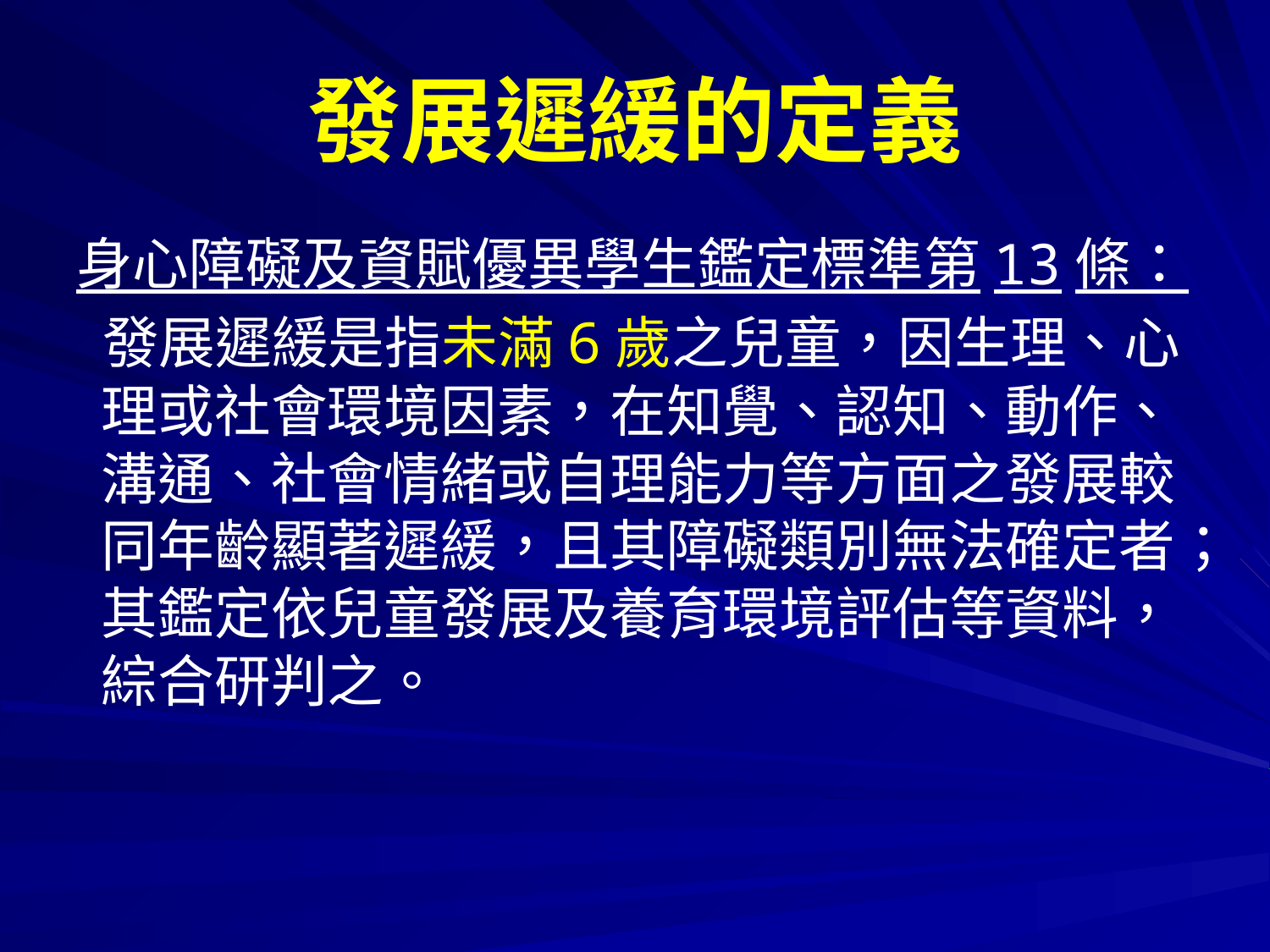

# 發展遲緩的定義
身心障礙及資賦優異學生鑑定標準第13條：
 發展遲緩是指未滿6歲之兒童，因生理、心理或社會環境因素，在知覺、認知、動作、溝通、社會情緒或自理能力等方面之發展較同年齡顯著遲緩，且其障礙類別無法確定者；其鑑定依兒童發展及養育環境評估等資料，綜合研判之。